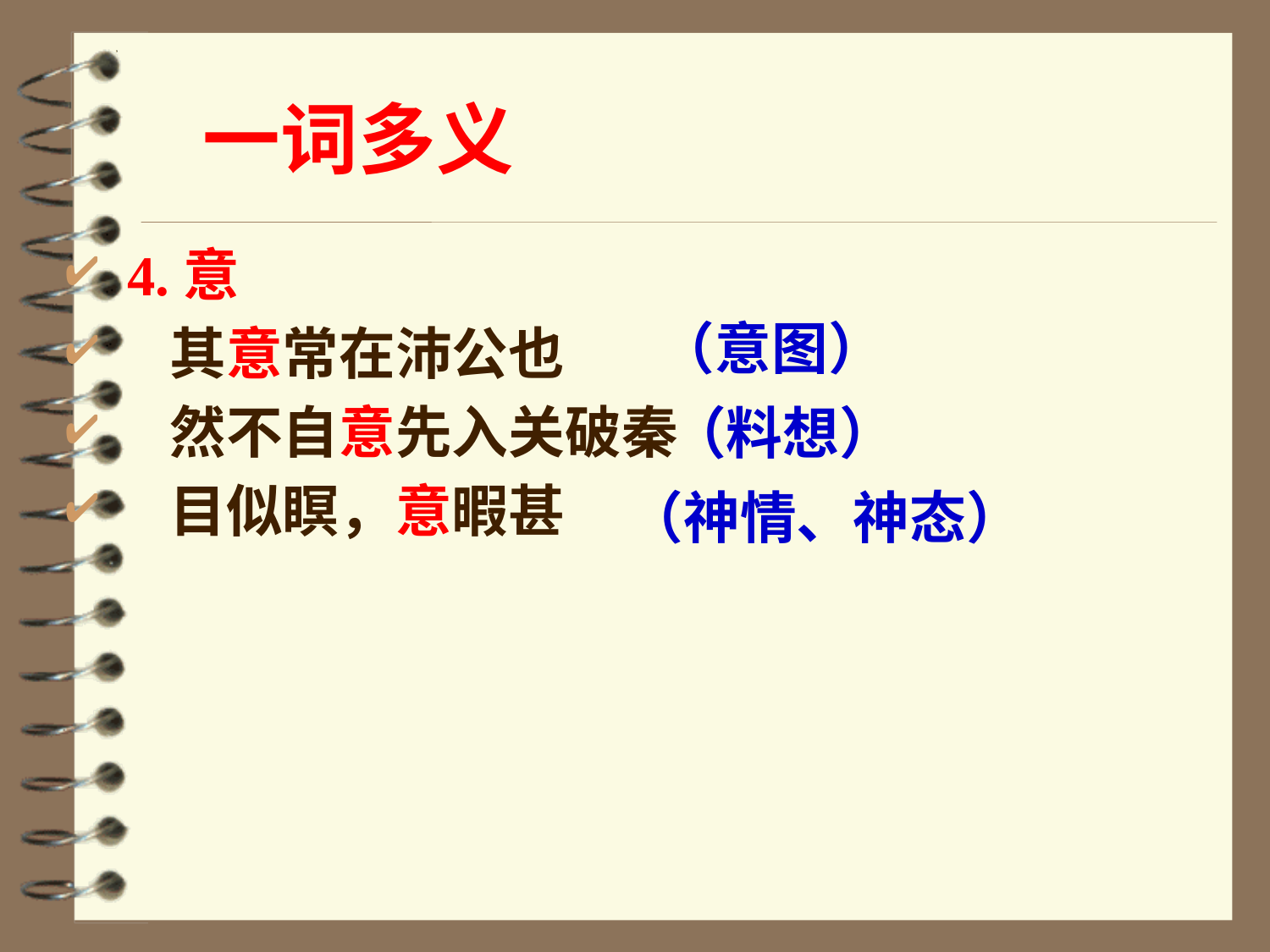

一词多义
 4.意
　其意常在沛公也
　然不自意先入关破秦
　目似瞑，意暇甚
（意图）
（料想）
（神情、神态）